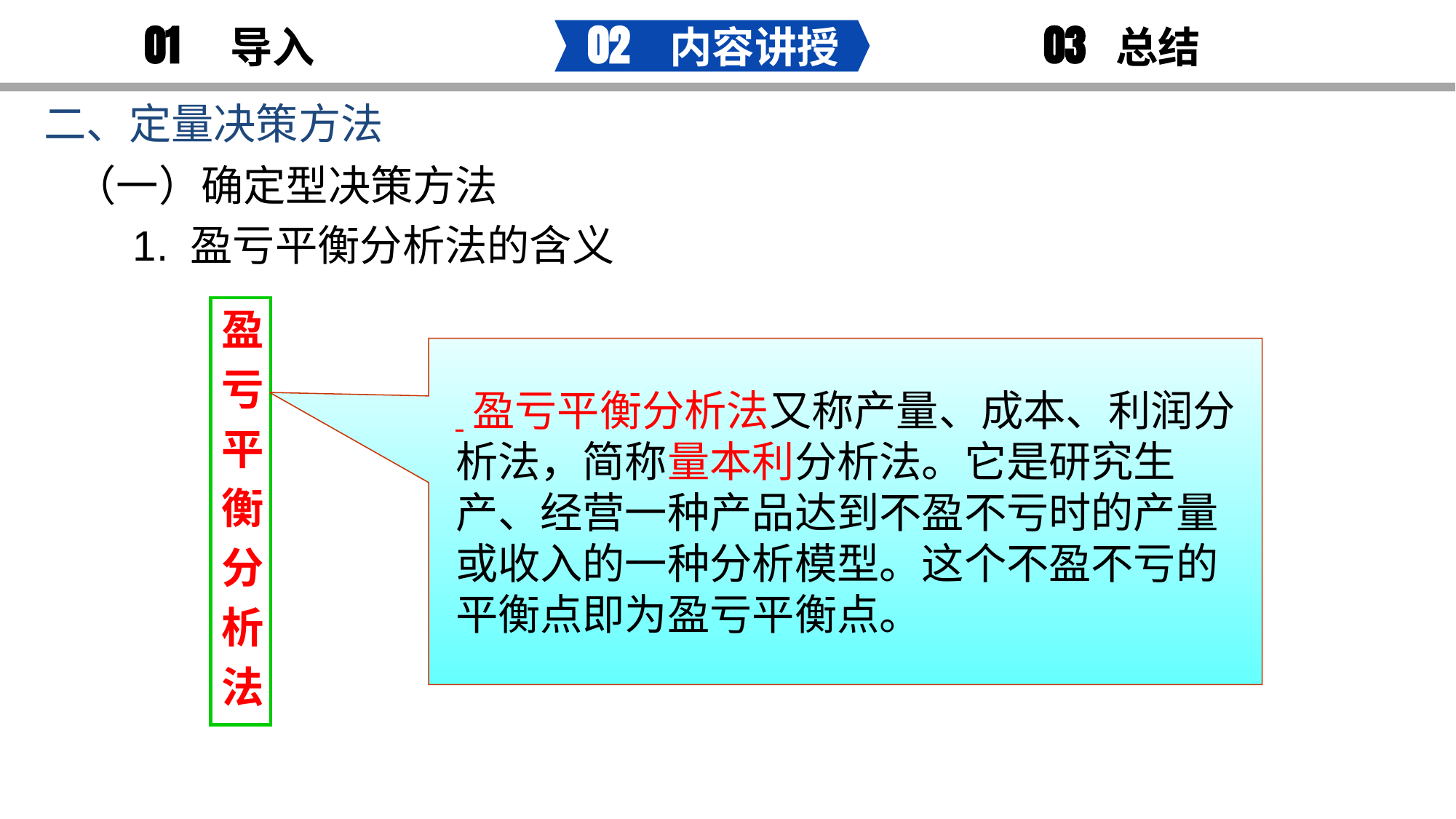

02   内容讲授
03  总结
01    导入

二、定量决策方法
明 年 工 作 计 划
（一）确定型决策方法
     1. 盈亏平衡分析法的含义
盈
亏
平
衡
分
析
法
 盈亏平衡分析法又称产量、成本、利润分析法，简称量本利分析法。它是研究生产、经营一种产品达到不盈不亏时的产量或收入的一种分析模型。这个不盈不亏的平衡点即为盈亏平衡点。